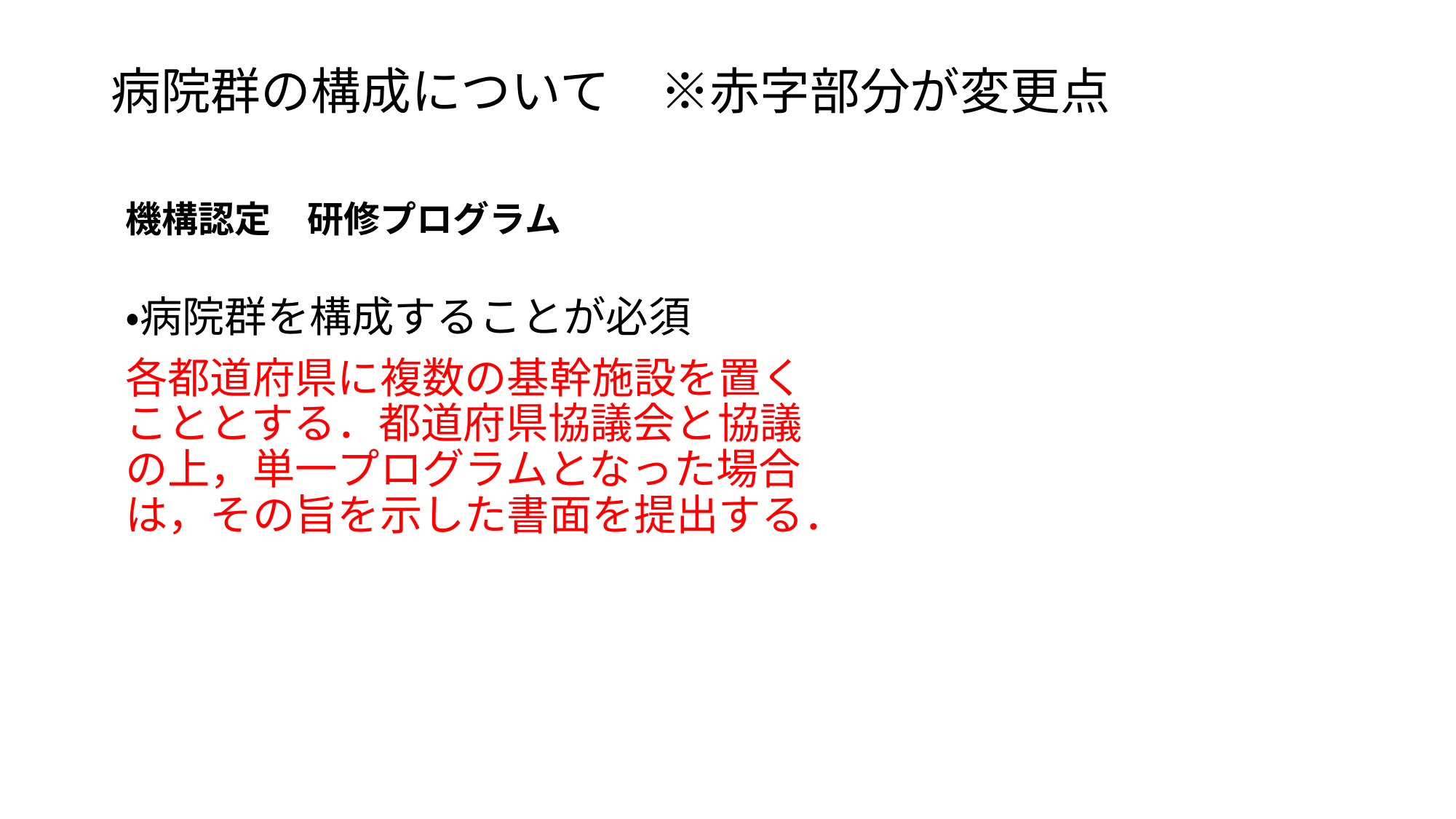

# 病院群の構成について　※赤字部分が変更点
機構認定　研修プログラム
・病院群を構成することが必須
各都道府県に複数の基幹施設を置くこととする．都道府県協議会と協議の上，単一プログラムとなった場合は，その旨を示した書面を提出する．